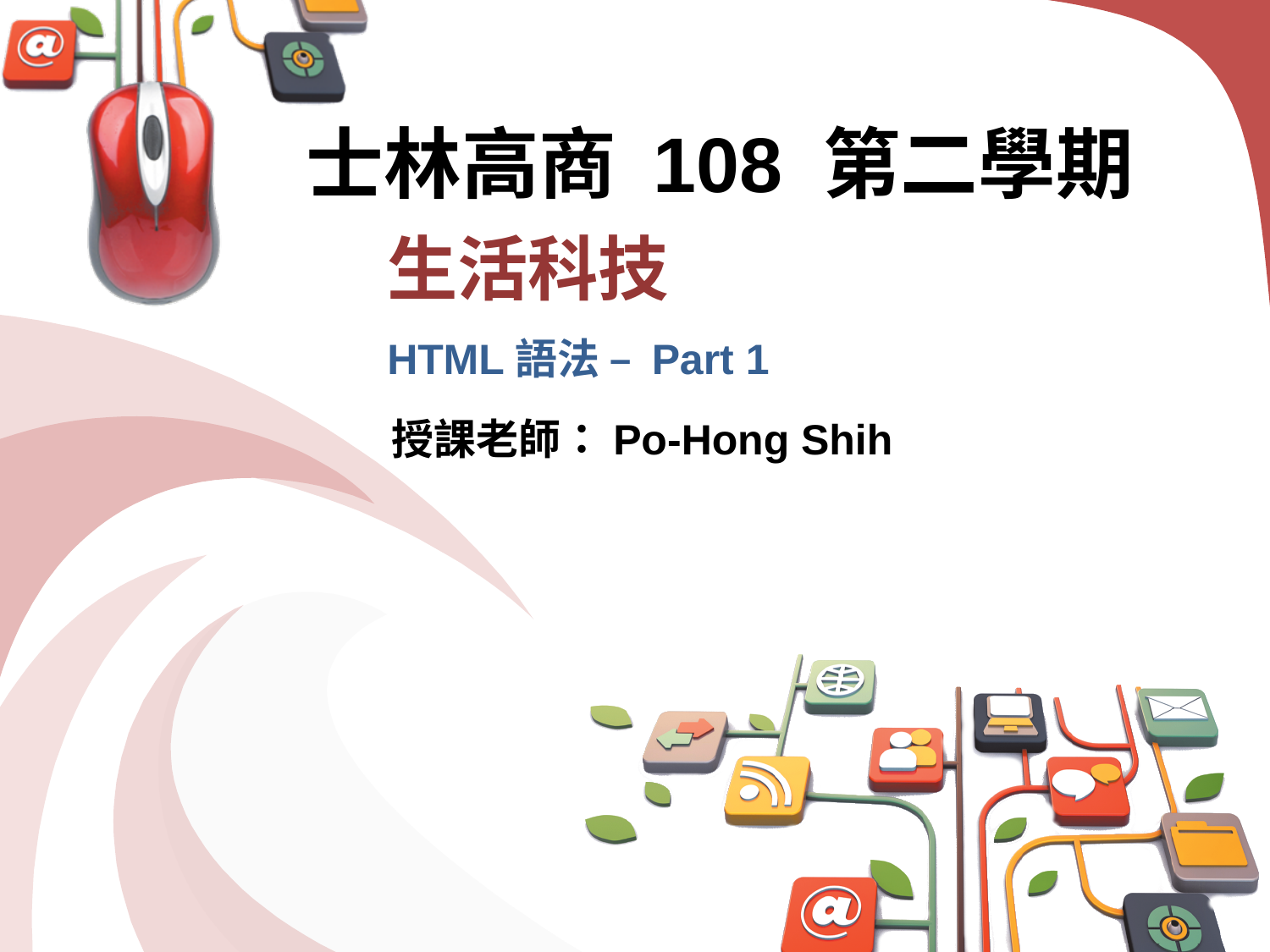

士林高商 108 第二學期
# 生活科技
HTML語法 – Part 1
授課老師：Po-Hong Shih